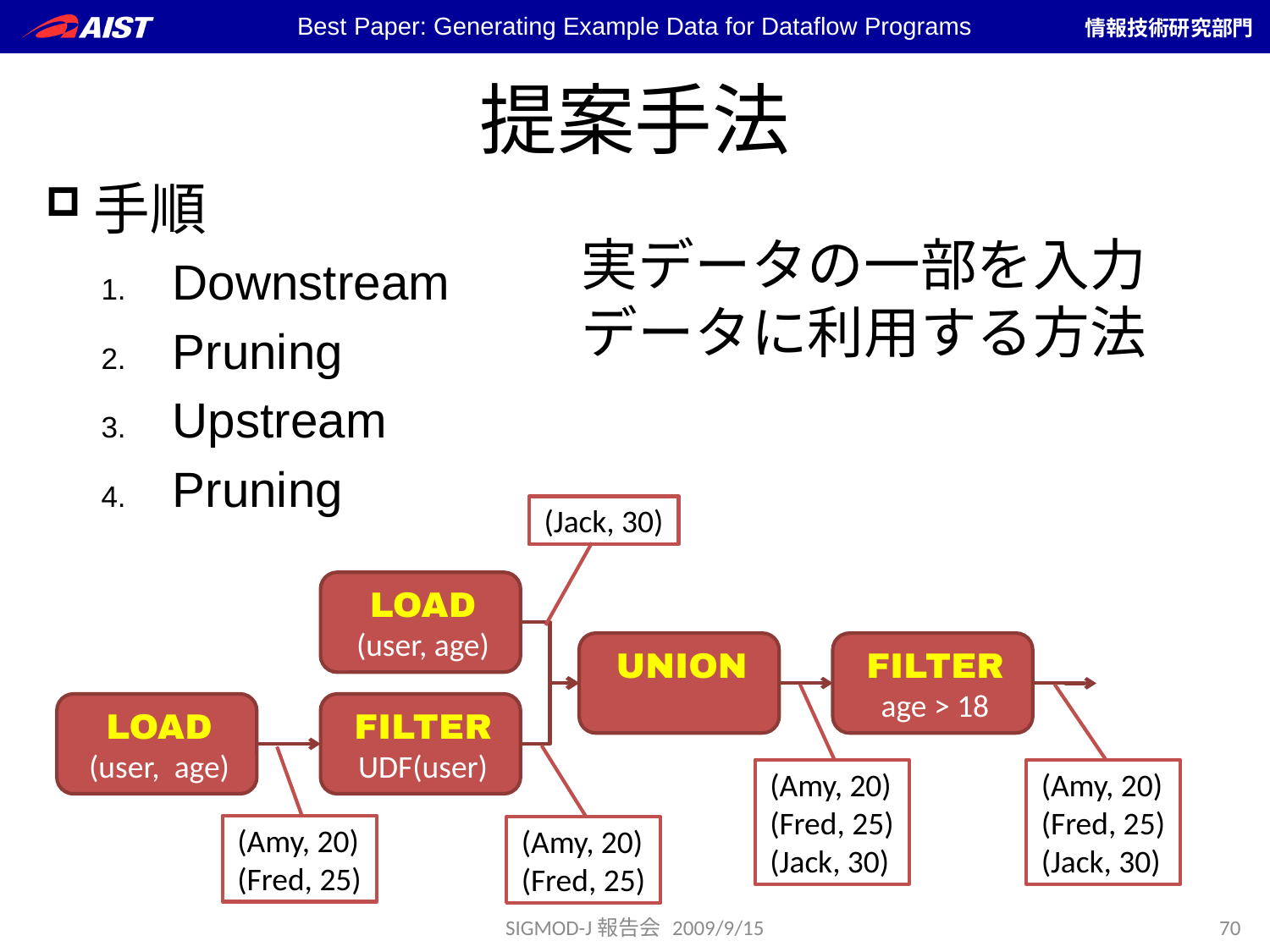

Best Paper: Generating Example Data for Dataflow Programs
# 提案手法
手順
Downstream
Pruning
Upstream
Pruning
実データの一部を入力データに利用する方法
(Jack, 30)
LOAD
(user, age)
UNION
FILTER
age > 18
LOAD
(user,  age)
FILTER
UDF(user)
(Amy, 20)
(Fred, 25)
(Jack, 30)
(Amy, 20)
(Fred, 25)
(Jack, 30)
(Amy, 20)
(Fred, 25)
(Amy, 20)
(Fred, 25)
SIGMOD-J報告会 2009/9/15
70